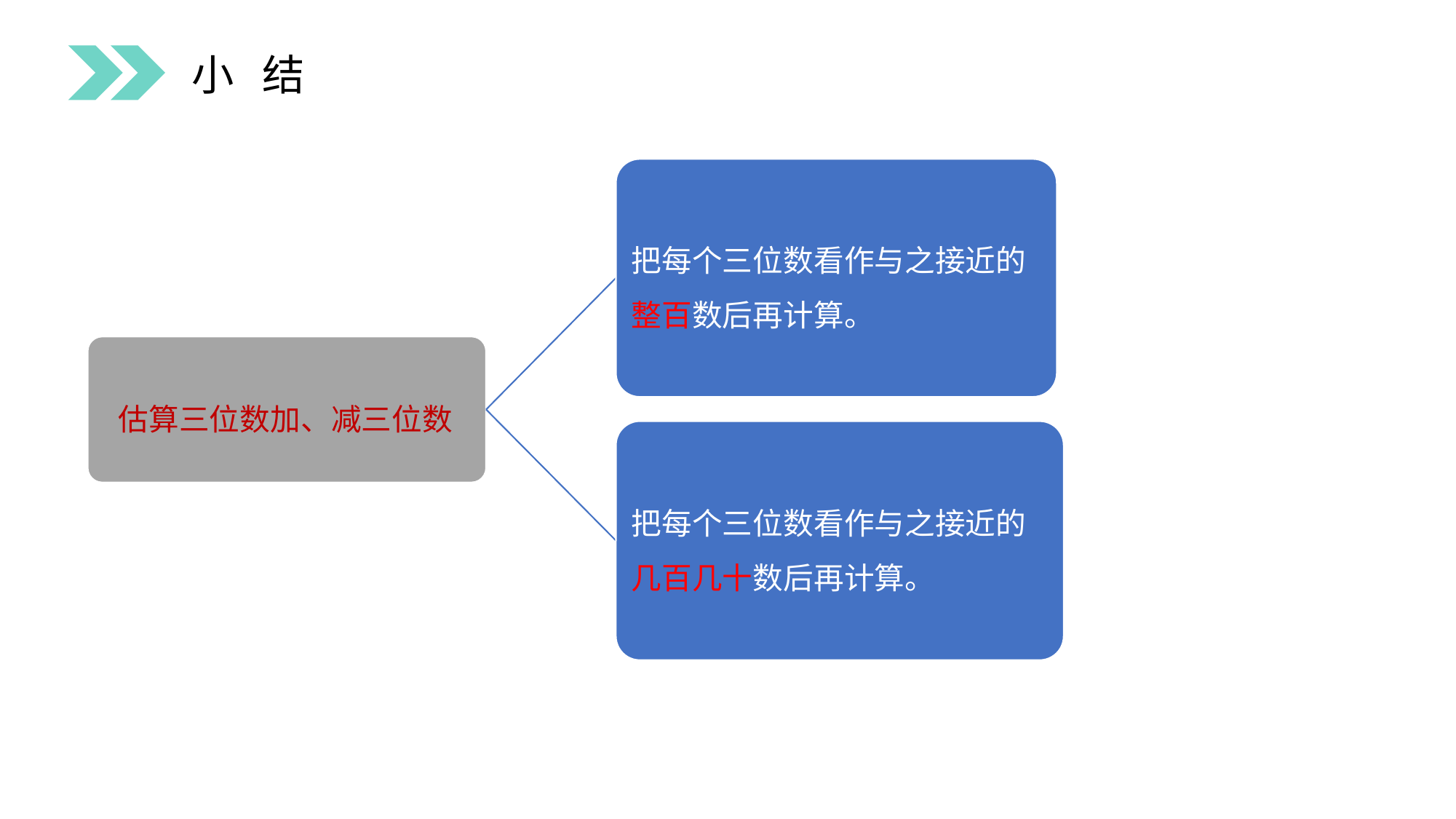

小   结
  估算三位数加、减三位数

把每个三位数看作与之接近的整百数后再计算。

把每个三位数看作与之接近的几百几十数后再计算。